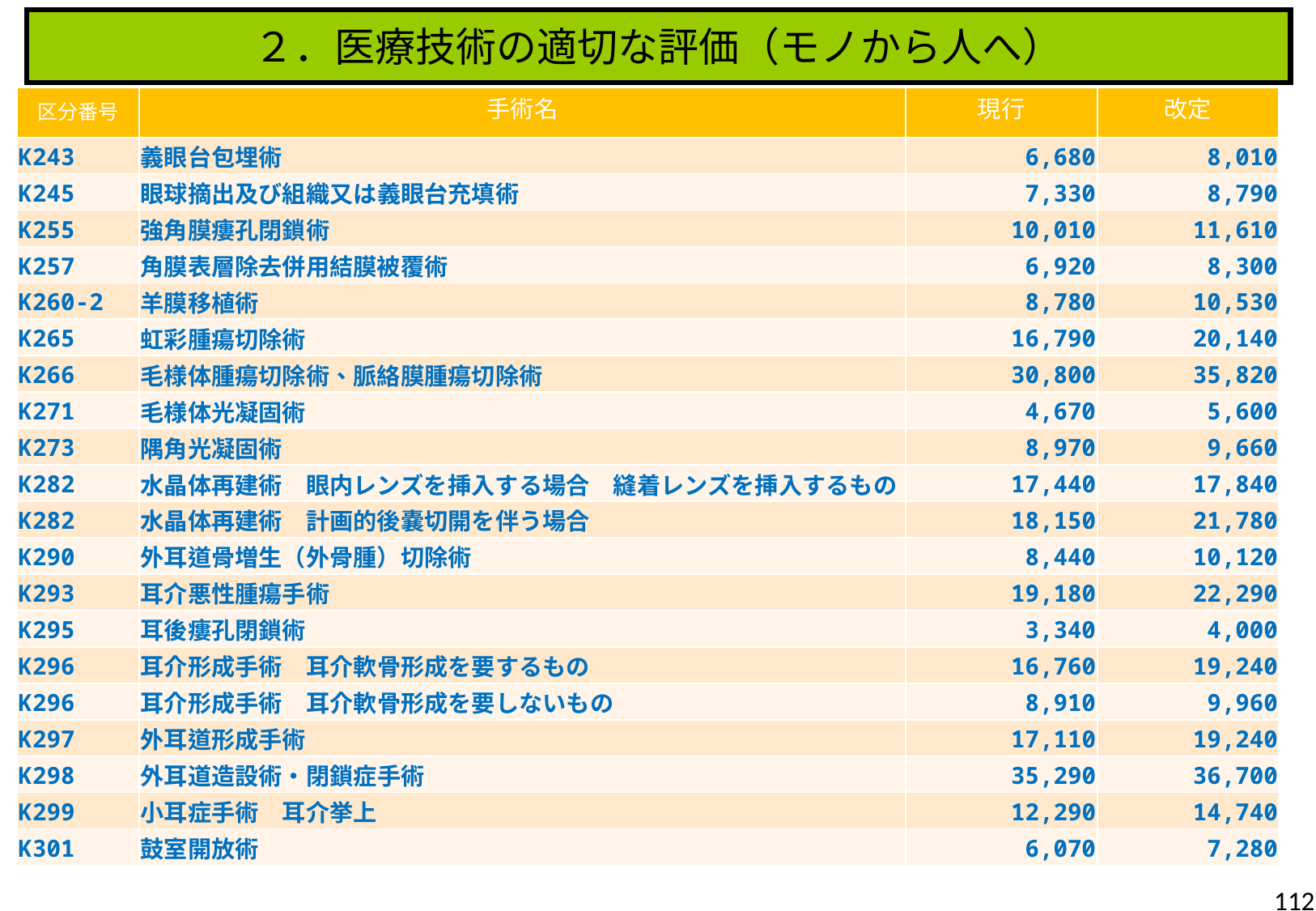

２．医療技術の適切な評価（モノから人へ）
| 区分番号 | 手術名 | 現行 | 改定 |
| --- | --- | --- | --- |
| K243 | 義眼台包埋術 | 6,680 | 8,010 |
| K245 | 眼球摘出及び組織又は義眼台充填術 | 7,330 | 8,790 |
| K255 | 強角膜瘻孔閉鎖術 | 10,010 | 11,610 |
| K257 | 角膜表層除去併用結膜被覆術 | 6,920 | 8,300 |
| K260-2 | 羊膜移植術 | 8,780 | 10,530 |
| K265 | 虹彩腫瘍切除術 | 16,790 | 20,140 |
| K266 | 毛様体腫瘍切除術、脈絡膜腫瘍切除術 | 30,800 | 35,820 |
| K271 | 毛様体光凝固術 | 4,670 | 5,600 |
| K273 | 隅角光凝固術 | 8,970 | 9,660 |
| K282 | 水晶体再建術　眼内レンズを挿入する場合　縫着レンズを挿入するもの | 17,440 | 17,840 |
| K282 | 水晶体再建術　計画的後嚢切開を伴う場合 | 18,150 | 21,780 |
| K290 | 外耳道骨増生（外骨腫）切除術 | 8,440 | 10,120 |
| K293 | 耳介悪性腫瘍手術 | 19,180 | 22,290 |
| K295 | 耳後瘻孔閉鎖術 | 3,340 | 4,000 |
| K296 | 耳介形成手術　耳介軟骨形成を要するもの | 16,760 | 19,240 |
| K296 | 耳介形成手術　耳介軟骨形成を要しないもの | 8,910 | 9,960 |
| K297 | 外耳道形成手術 | 17,110 | 19,240 |
| K298 | 外耳道造設術・閉鎖症手術 | 35,290 | 36,700 |
| K299 | 小耳症手術　耳介挙上 | 12,290 | 14,740 |
| K301 | 鼓室開放術 | 6,070 | 7,280 |
112